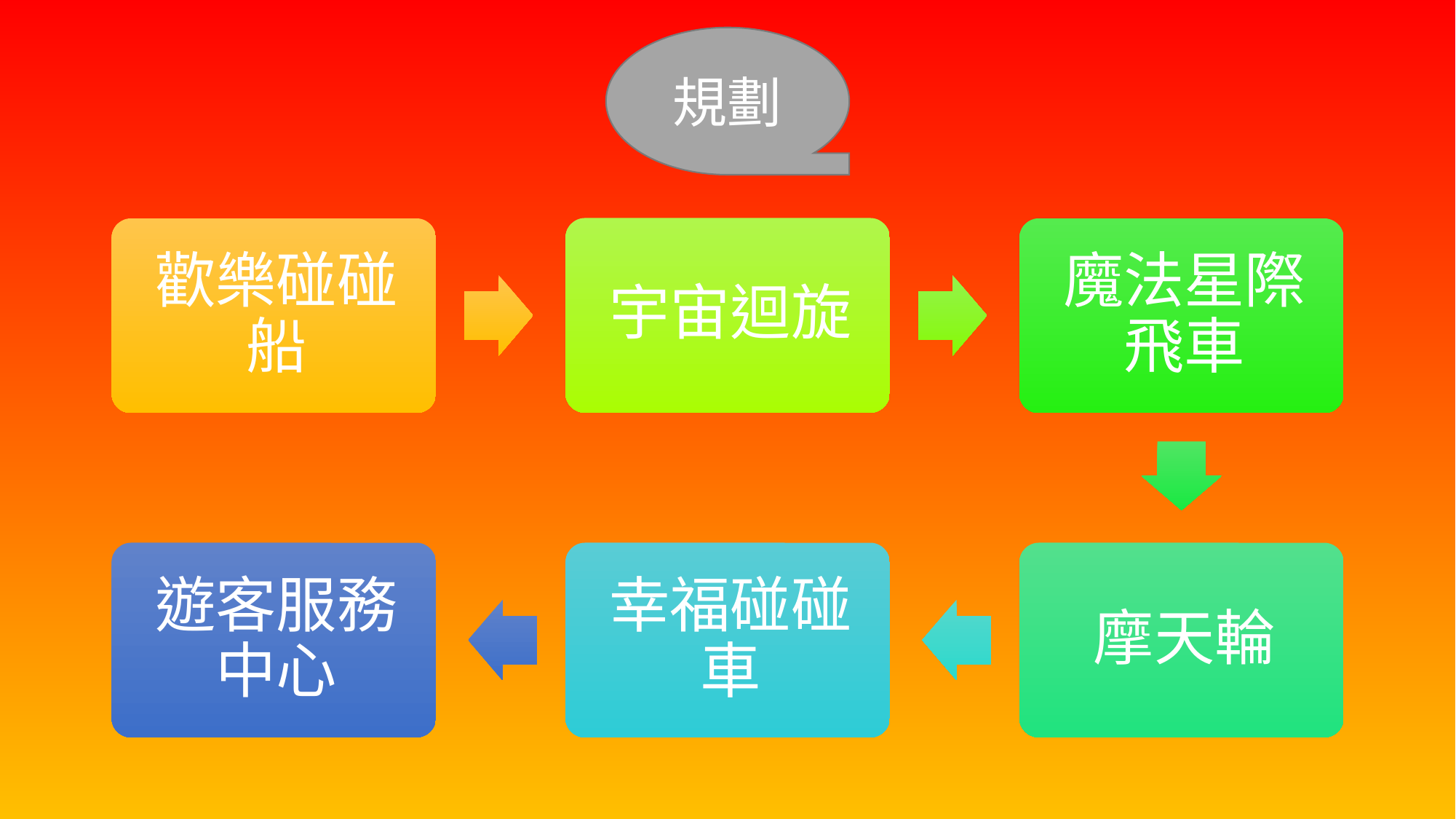

規劃
#
歡樂碰碰船

宇宙迴旋

魔法星際飛車

摩天輪

幸福碰碰車

遊客服務中心